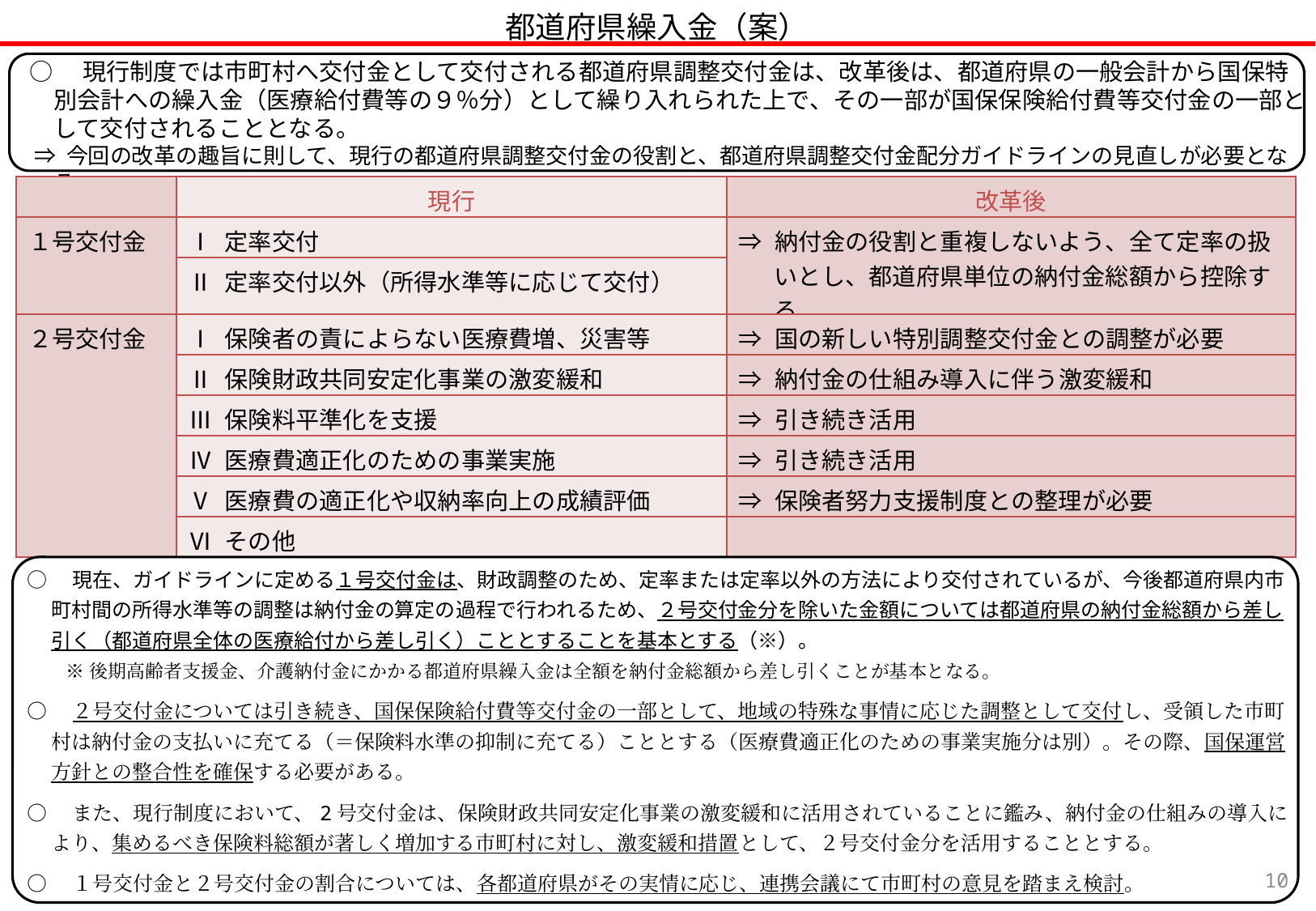

都道府県繰入金（案）
○　現行制度では市町村へ交付金として交付される都道府県調整交付金は、改革後は、都道府県の一般会計から国保特別会計への繰入金（医療給付費等の９％分）として繰り入れられた上で、その一部が国保保険給付費等交付金の一部として交付されることとなる。
 ⇒ 今回の改革の趣旨に則して、現行の都道府県調整交付金の役割と、都道府県調整交付金配分ガイドラインの見直しが必要となる。

|  | 現行 | 改革後 |
| --- | --- | --- |
| １号交付金 | Ⅰ 定率交付 | ⇒ 納付金の役割と重複しないよう、全て定率の扱いとし、都道府県単位の納付金総額から控除する |
|  | Ⅱ 定率交付以外（所得水準等に応じて交付） |  |
| ２号交付金 | Ⅰ 保険者の責によらない医療費増、災害等 | ⇒ 国の新しい特別調整交付金との調整が必要 |
|  | Ⅱ 保険財政共同安定化事業の激変緩和 | ⇒ 納付金の仕組み導入に伴う激変緩和 |
|  | Ⅲ 保険料平準化を支援 | ⇒ 引き続き活用 |
|  | Ⅳ 医療費適正化のための事業実施 | ⇒ 引き続き活用 |
|  | Ⅴ 医療費の適正化や収納率向上の成績評価 | ⇒ 保険者努力支援制度との整理が必要 |
|  | Ⅵ その他 |  |
○　現在、ガイドラインに定める１号交付金は、財政調整のため、定率または定率以外の方法により交付されているが、今後都道府県内市町村間の所得水準等の調整は納付金の算定の過程で行われるため、２号交付金分を除いた金額については都道府県の納付金総額から差し引く（都道府県全体の医療給付から差し引く）こととすることを基本とする（※）。
　　※ 後期高齢者支援金、介護納付金にかかる都道府県繰入金は全額を納付金総額から差し引くことが基本となる。
○　２号交付金については引き続き、国保保険給付費等交付金の一部として、地域の特殊な事情に応じた調整として交付し、受領した市町村は納付金の支払いに充てる（＝保険料水準の抑制に充てる）こととする（医療費適正化のための事業実施分は別）。その際、国保運営方針との整合性を確保する必要がある。
○　また、現行制度において、2号交付金は、保険財政共同安定化事業の激変緩和に活用されていることに鑑み、納付金の仕組みの導入により、集めるべき保険料総額が著しく増加する市町村に対し、激変緩和措置として、２号交付金分を活用することとする。
○　１号交付金と２号交付金の割合については、各都道府県がその実情に応じ、連携会議にて市町村の意見を踏まえ検討。

10